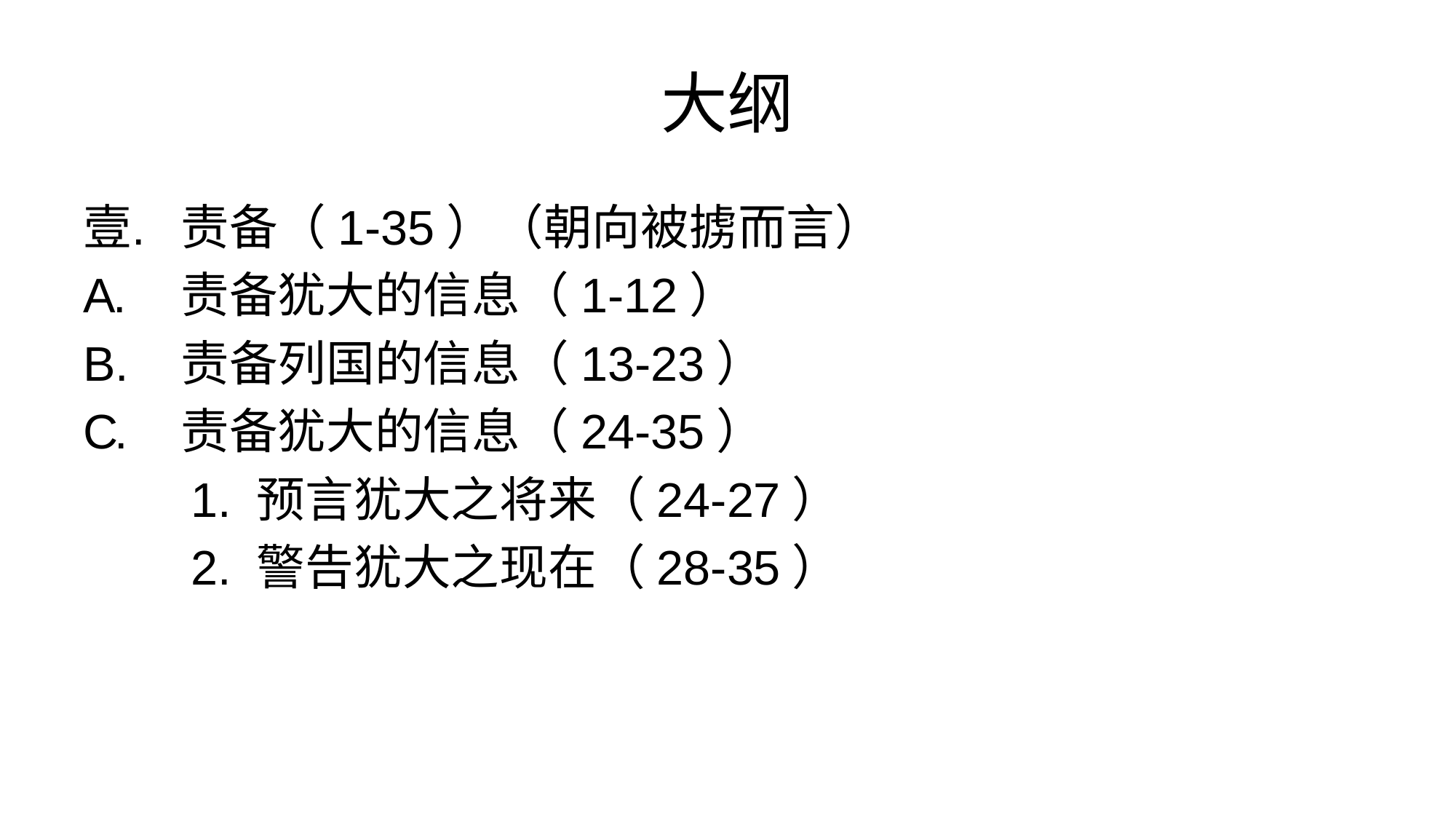

# 大纲
责备（1-35）（朝向被掳而言）
责备犹大的信息（1-12）
责备列国的信息（13-23）
责备犹大的信息（24-35）
        1. 预言犹大之将来（24-27）
        2. 警告犹大之现在（28-35）